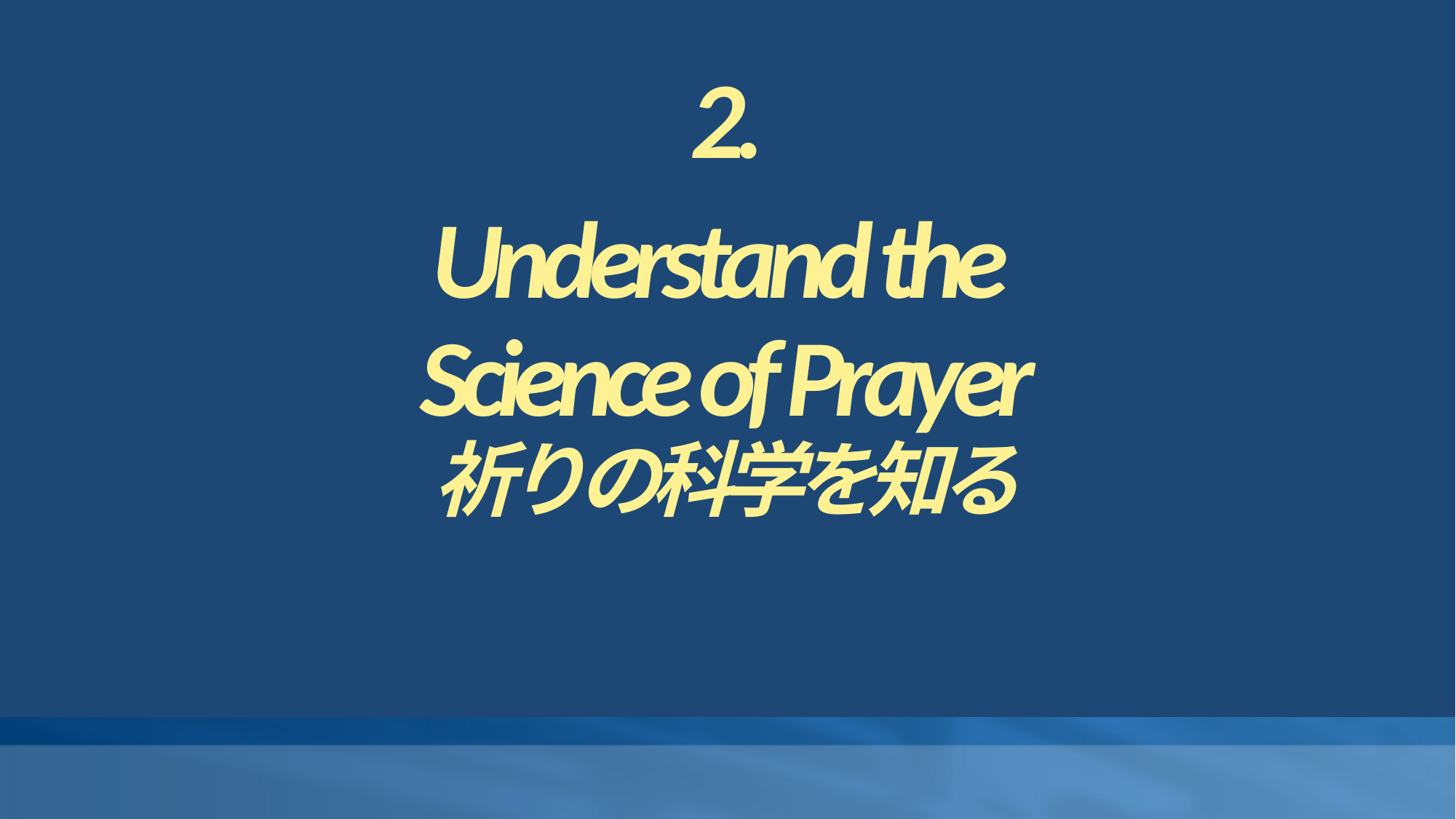

2.
Understand the
Science of Prayer
祈りの科学を知る